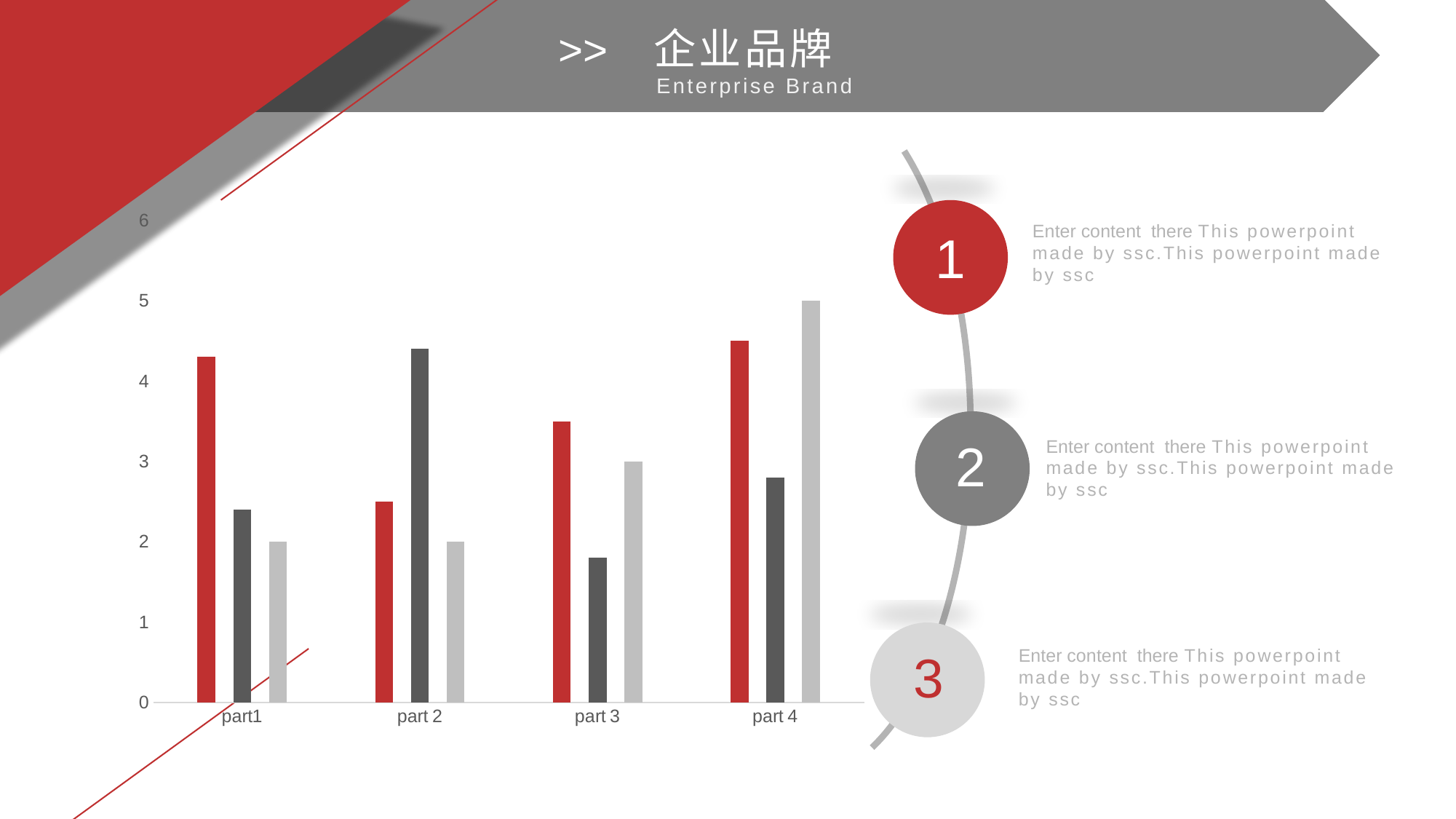

企业品牌
>>
Enterprise Brand

### Chart

| Category | 系列 1 | 系列 2 | 系列 3 |
|---|---|---|---|
| part1 | 4.3 | 2.4 | 2.0 |
| part 2 | 2.5 | 4.4 | 2.0 |
| part 3 | 3.5 | 1.8 | 3.0 |
| part 4 | 4.5 | 2.8 | 5.0 |
Enter content  there This powerpoint made by ssc.This powerpoint made by ssc

1

2
Enter content  there This powerpoint made by ssc.This powerpoint made by ssc

3
Enter content  there This powerpoint made by ssc.This powerpoint made by ssc